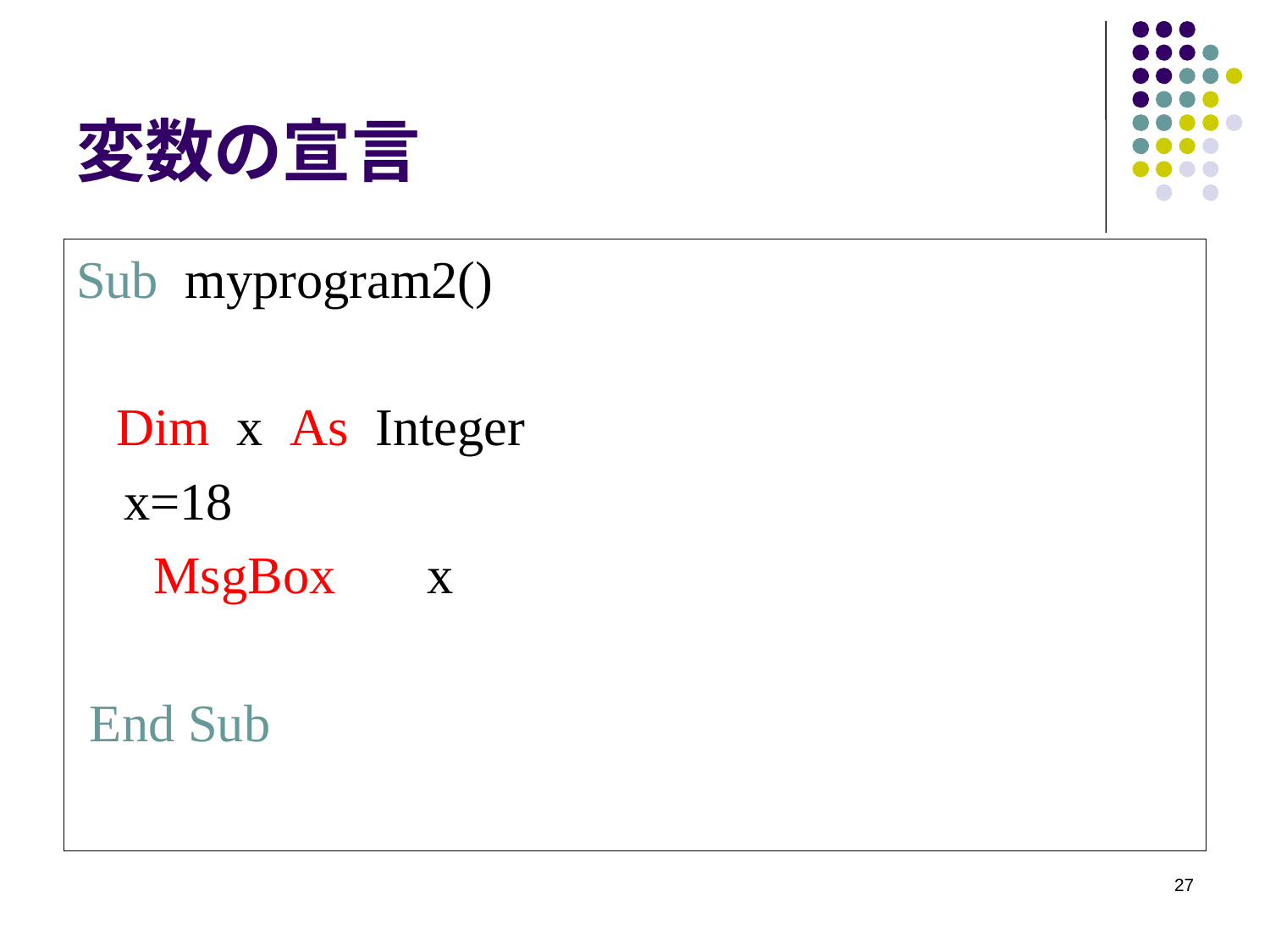

# 変数の宣言
Sub  myprogram2()

   Dim  x  As  Integer
 	x=18
　 MsgBox 　x

 End Sub

27